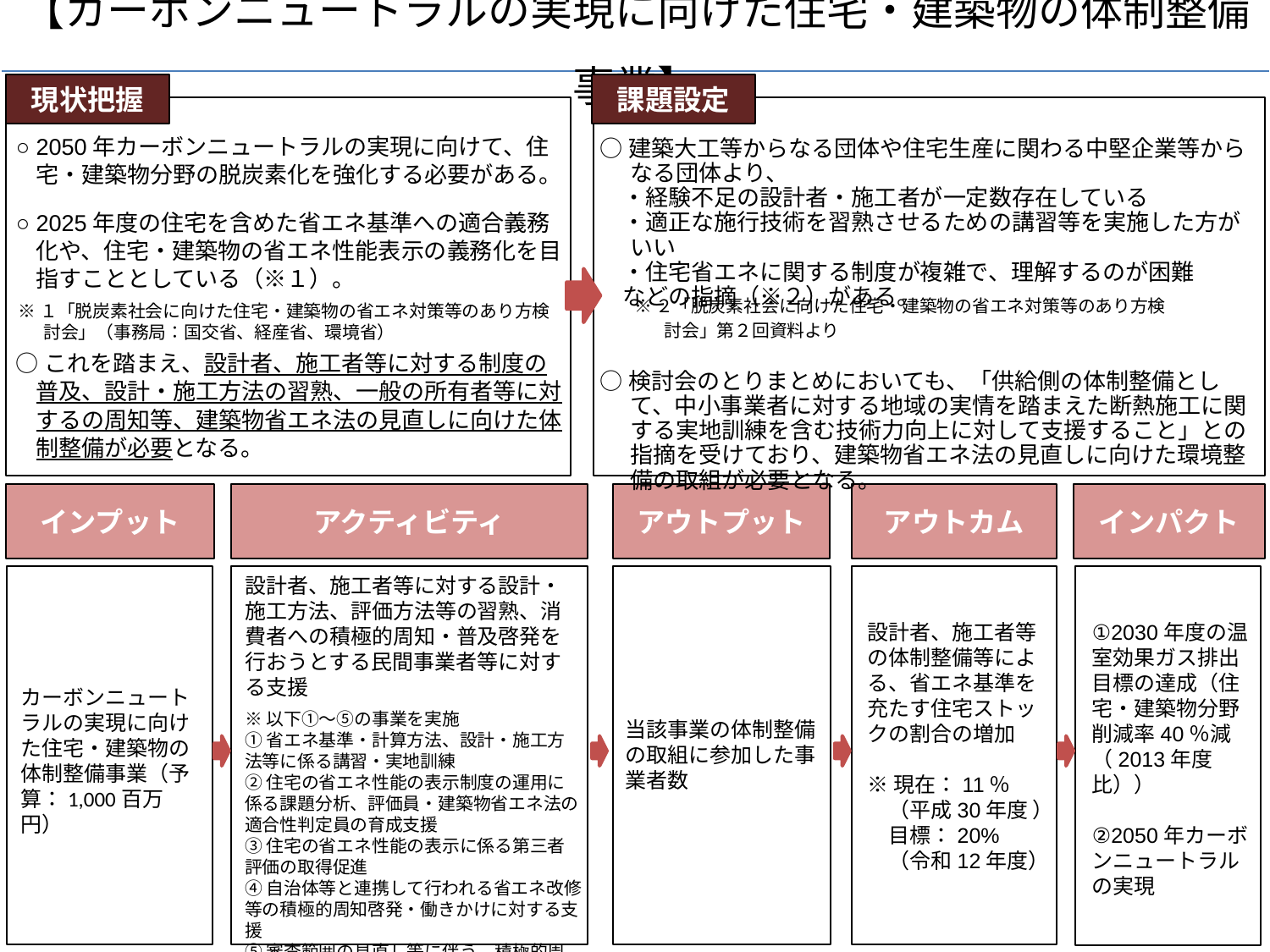

【カーボンニュートラルの実現に向けた住宅・建築物の体制整備事業】
現状把握
課題設定

○ 2050年カーボンニュートラルの実現に向けて、住宅・建築物分野の脱炭素化を強化する必要がある。

○ 2025年度の住宅を含めた省エネ基準への適合義務化や、住宅・建築物の省エネ性能表示の義務化を目指すこととしている（※１）。

○これを踏まえ、設計者、施工者等に対する制度の普及、設計・施工方法の習熟、一般の所有者等に対するの周知等、建築物省エネ法の見直しに向けた体制整備が必要となる。

○建築大工等からなる団体や住宅生産に関わる中堅企業等からなる団体より、
　・経験不足の設計者・施工者が一定数存在している
　・適正な施行技術を習熟させるための講習等を実施した方がいい
　・住宅省エネに関する制度が複雑で、理解するのが困難
　などの指摘（※２）がある。

○検討会のとりまとめにおいても、「供給側の体制整備として、中小事業者に対する地域の実情を踏まえた断熱施工に関する実地訓練を含む技術力向上に対して支援すること」との指摘を受けており、建築物省エネ法の見直しに向けた環境整備の取組が必要となる。

※２「脱炭素社会に向けた住宅・建築物の省エネ対策等のあり方検討会」第２回資料より
※１「脱炭素社会に向けた住宅・建築物の省エネ対策等のあり方検討会」（事務局：国交省、経産省、環境省）
アクティビティ
インプット
アウトプット
アウトカム
インパクト
設計者、施工者等に対する設計・施工方法、評価方法等の習熟、消費者への積極的周知・普及啓発を行おうとする民間事業者等に対する支援

※以下①～⑤の事業を実施
①省エネ基準・計算方法、設計・施工方法等に係る講習・実地訓練
②住宅の省エネ性能の表示制度の運用に係る課題分析、評価員・建築物省エネ法の適合性判定員の育成支援
③住宅の省エネ性能の表示に係る第三者評価の取得促進
④自治体等と連携して行われる省エネ改修等の積極的周知啓発・働きかけに対する支援
⑤審査範囲の見直し等に伴う、積極的周知・普及や審査体制の整備への支援

設計者、施工者等の体制整備等による、省エネ基準を充たす住宅ストックの割合の増加

※現在：11％
　（平成30年度 ）
　目標：20%
　（令和12年度）
①2030年度の温室効果ガス排出目標の達成（住宅・建築物分野削減率40％減（2013年度比））

②2050年カーボンニュートラルの実現
カーボンニュートラルの実現に向けた住宅・建築物の体制整備事業（予算：1,000百万円）
当該事業の体制整備の取組に参加した事業者数